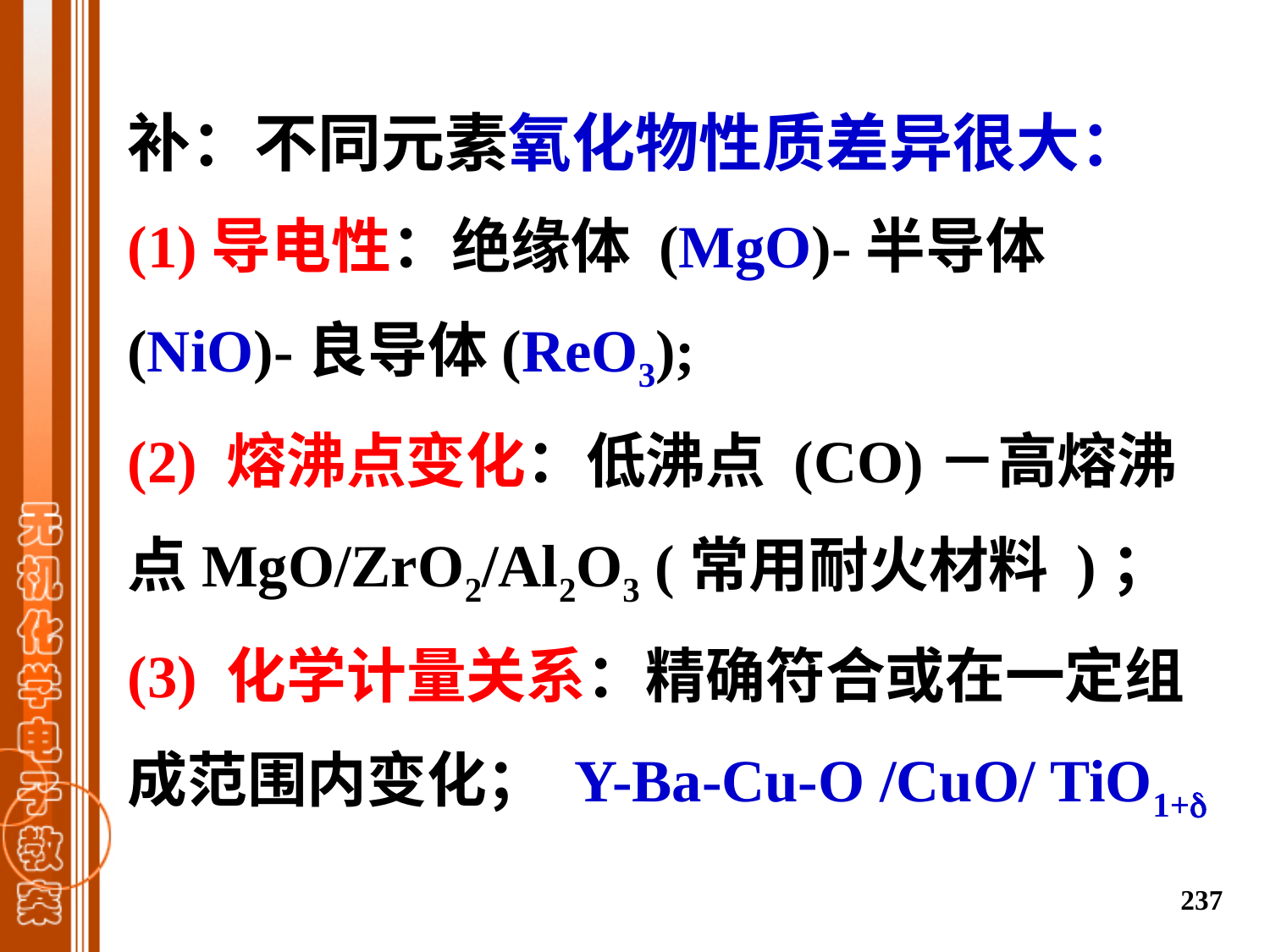

补：不同元素氧化物性质差异很大：
(1)导电性：绝缘体 (MgO)-半导体(NiO)-良导体(ReO3);
(2) 熔沸点变化：低沸点 (CO)－高熔沸点MgO/ZrO2/Al2O3 (常用耐火材料 )；
(3) 化学计量关系：精确符合或在一定组成范围内变化； Y-Ba-Cu-O /CuO/ TiO1+δ
237